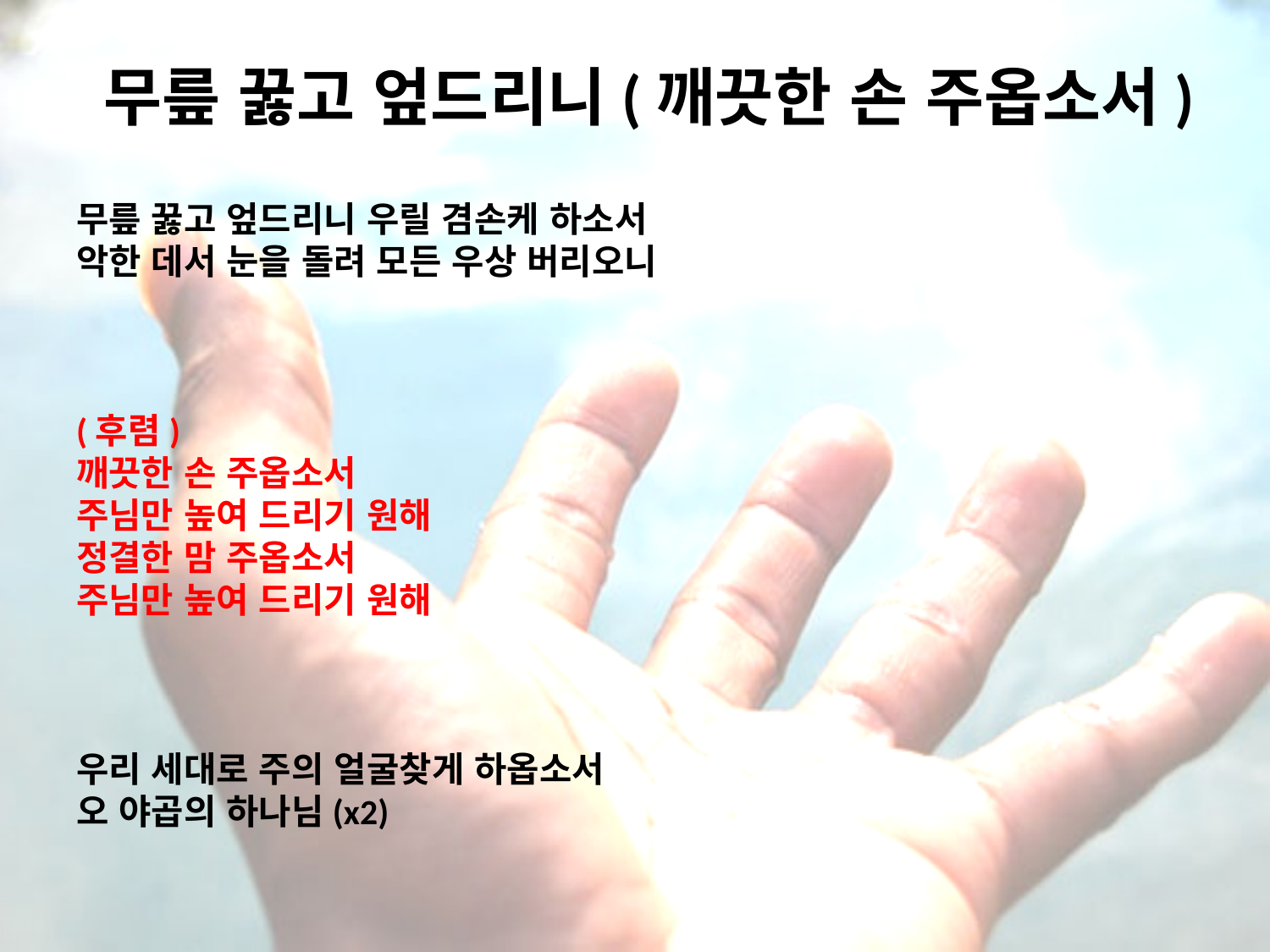

# 무릎 꿇고 엎드리니(깨끗한 손 주옵소서)
무릎 꿇고 엎드리니 우릴 겸손케 하소서
악한 데서 눈을 돌려 모든 우상 버리오니
(후렴)
깨끗한 손 주옵소서
주님만 높여 드리기 원해
정결한 맘 주옵소서
주님만 높여 드리기 원해
우리 세대로 주의 얼굴찾게 하옵소서
오 야곱의 하나님(x2)